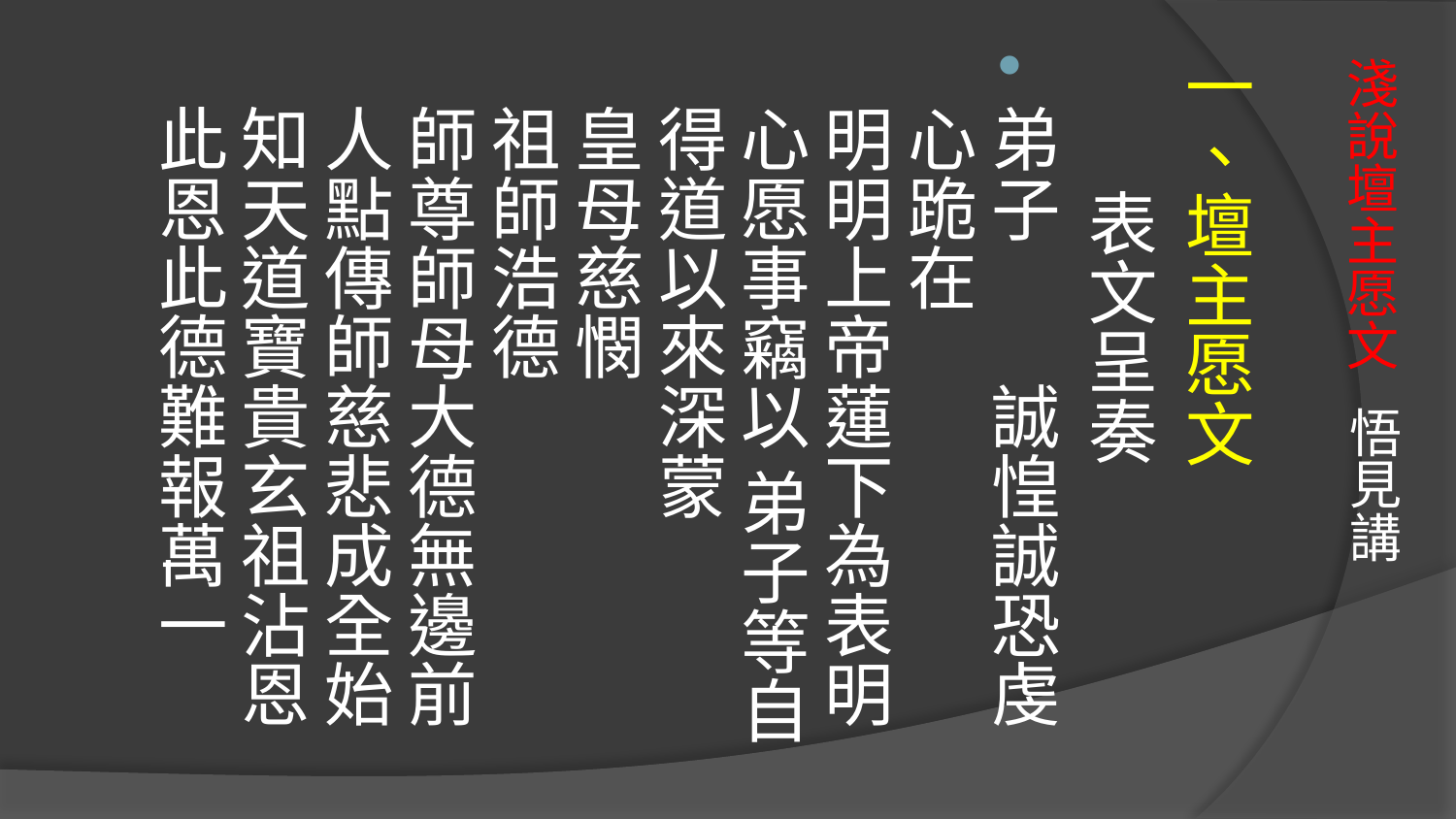

一、壇主愿文
        表文呈奏
弟子　　誠惶誠恐虔心跪在
明明上帝蓮下為表明心愿事竊以 弟子等自得道以來深蒙
皇母慈憫
祖師浩德
師尊師母大德無邊前人點傳師慈悲成全始知天道寶貴玄祖沾恩此恩此德難報萬一
# 淺說壇主愿文   悟見講